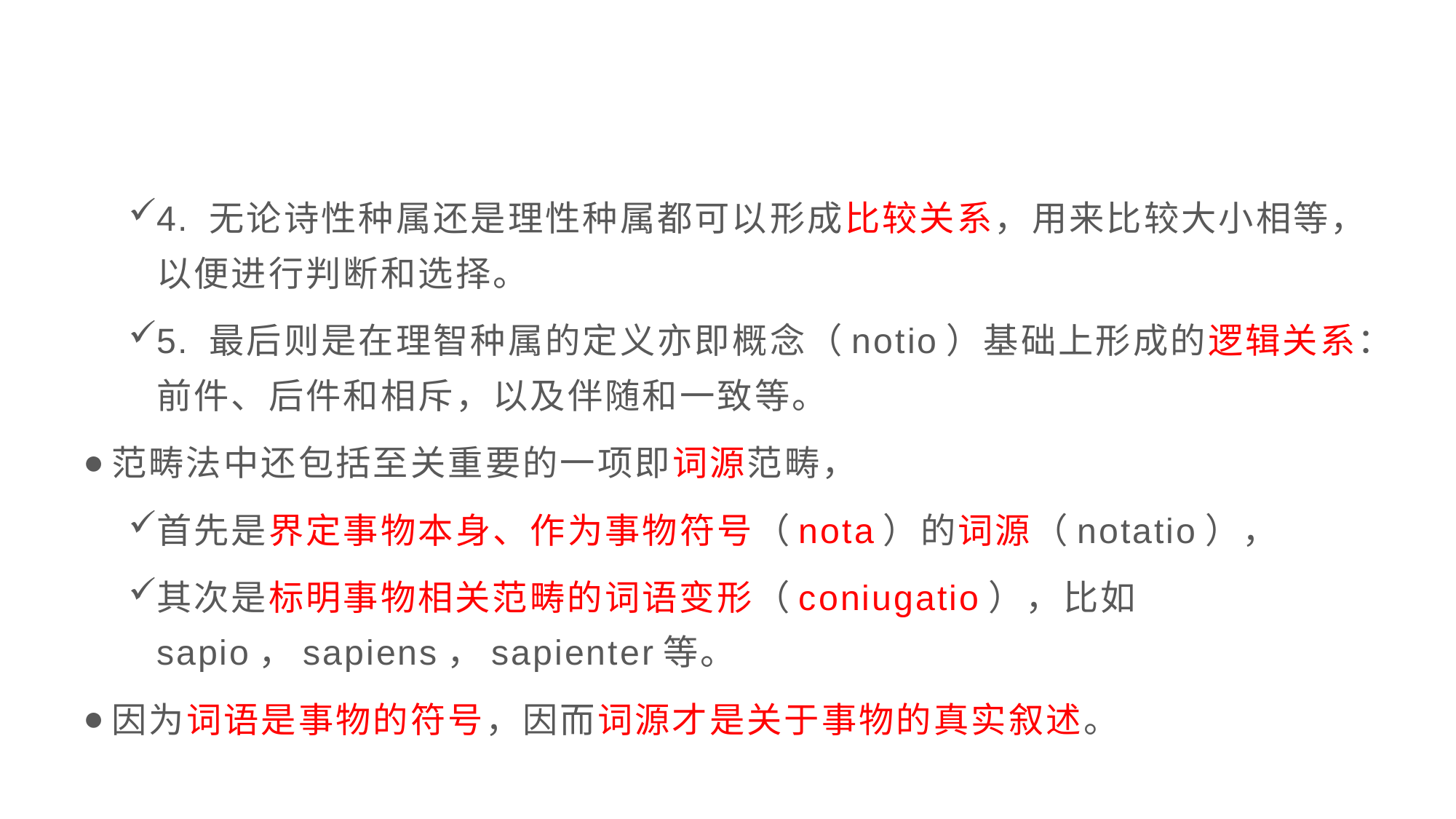

#
4. 无论诗性种属还是理性种属都可以形成比较关系，用来比较大小相等，以便进行判断和选择。
5. 最后则是在理智种属的定义亦即概念（notio）基础上形成的逻辑关系：前件、后件和相斥，以及伴随和一致等。
范畴法中还包括至关重要的一项即词源范畴，
首先是界定事物本身、作为事物符号（nota）的词源（notatio），
其次是标明事物相关范畴的词语变形（coniugatio），比如sapio，sapiens，sapienter等。
因为词语是事物的符号，因而词源才是关于事物的真实叙述。